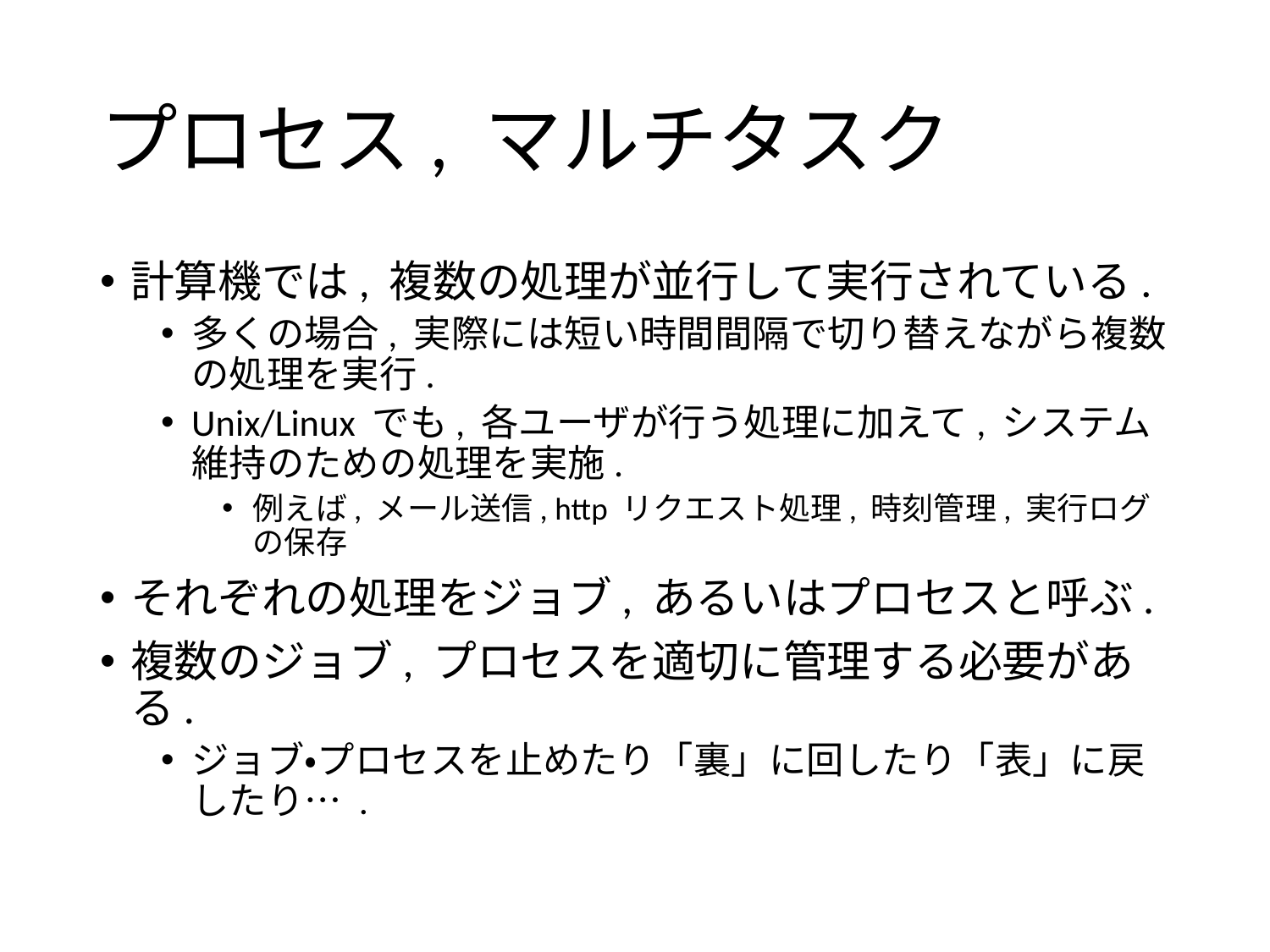

# プロセス, マルチタスク
計算機では, 複数の処理が並行して実行されている.
多くの場合, 実際には短い時間間隔で切り替えながら複数の処理を実行.
Unix/Linux でも, 各ユーザが行う処理に加えて, システム維持のための処理を実施.
例えば, メール送信, http リクエスト処理, 時刻管理, 実行ログの保存
それぞれの処理をジョブ, あるいはプロセスと呼ぶ.
複数のジョブ, プロセスを適切に管理する必要がある.
ジョブ・プロセスを止めたり「裏」に回したり「表」に戻したり… .